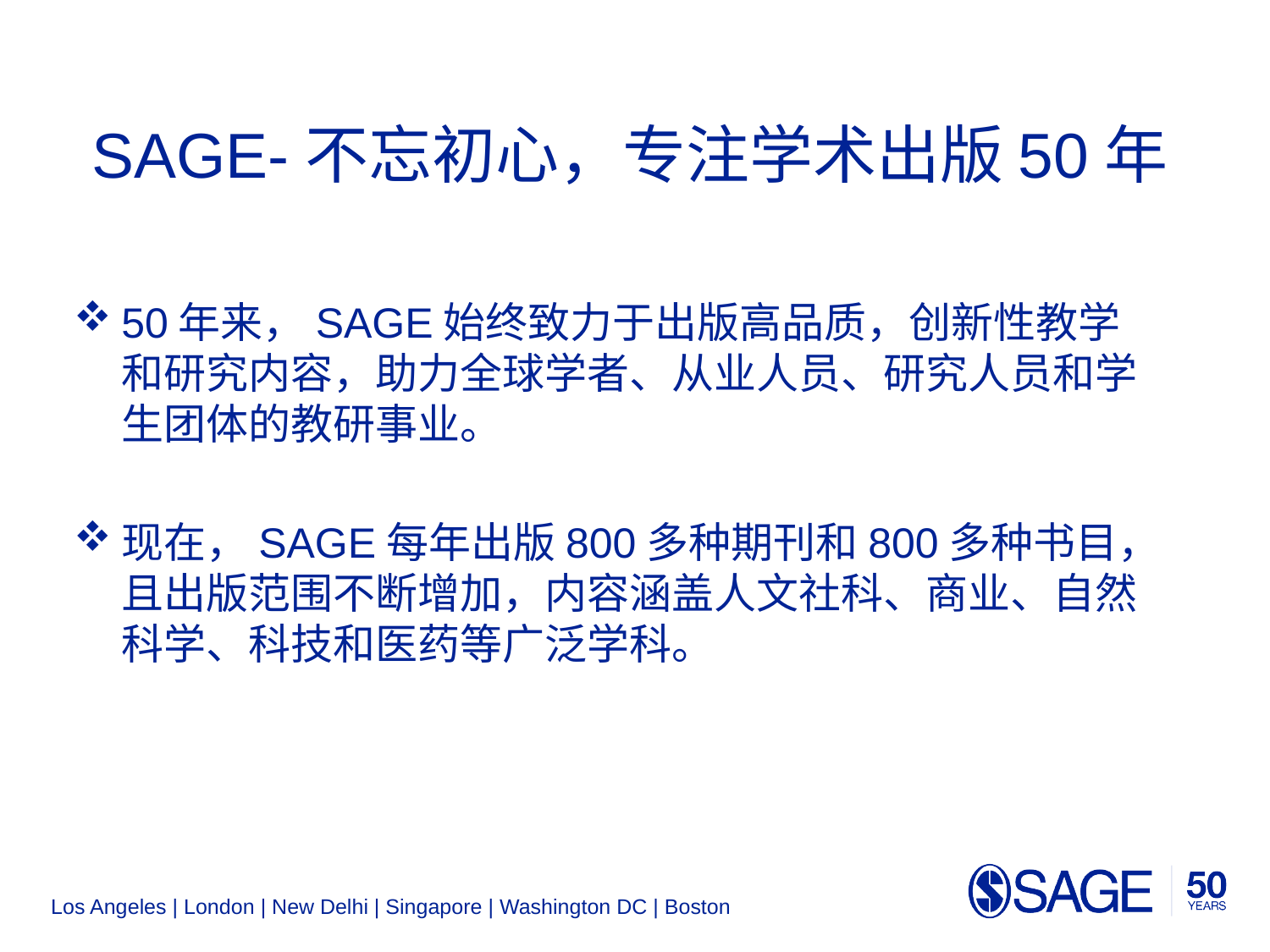

SAGE-不忘初心，专注学术出版50年
50年来，SAGE始终致力于出版高品质，创新性教学和研究内容，助力全球学者、从业人员、研究人员和学生团体的教研事业。

现在，SAGE每年出版800多种期刊和800多种书目，且出版范围不断增加，内容涵盖人文社科、商业、自然科学、科技和医药等广泛学科。